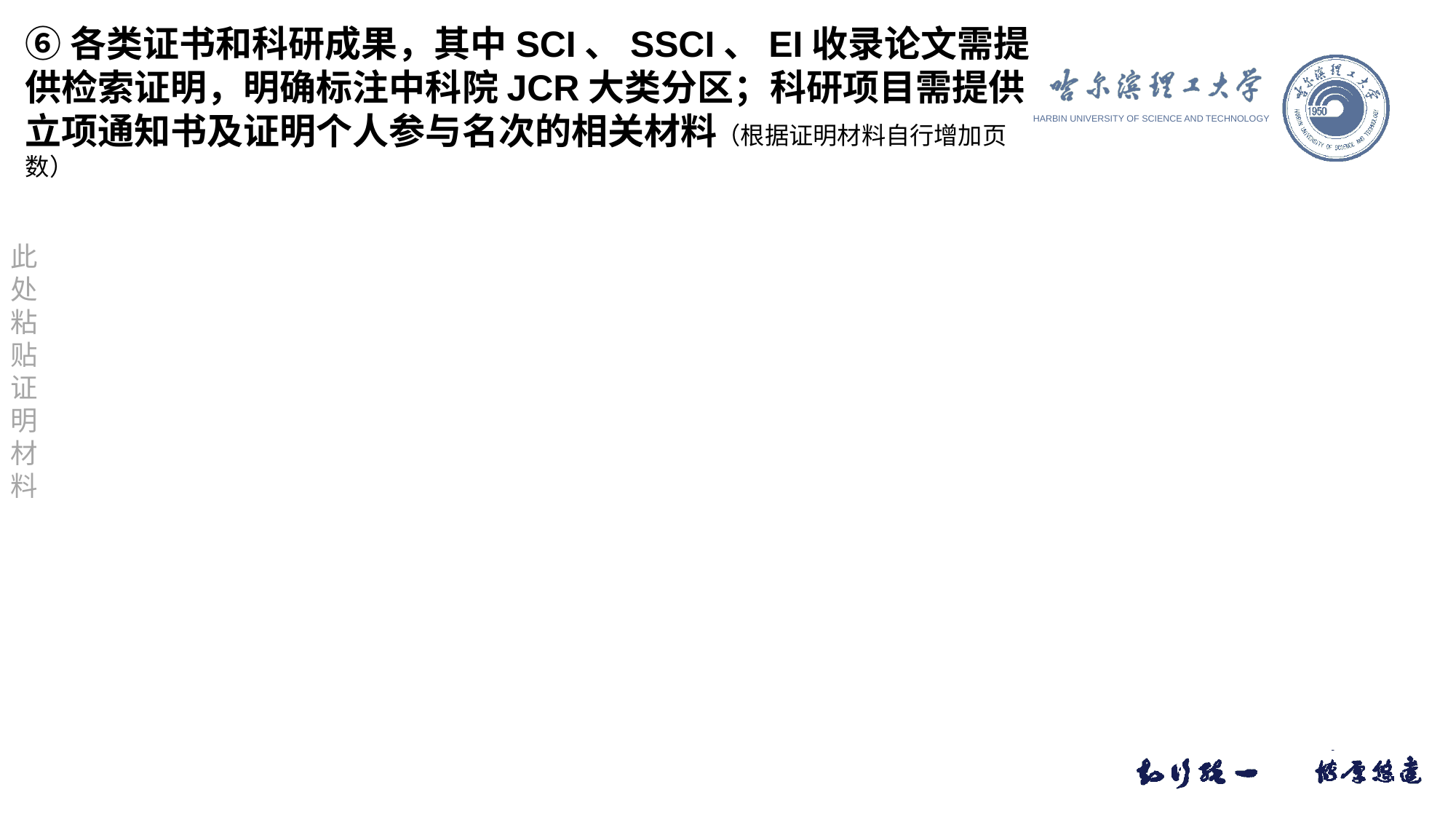

⑥各类证书和科研成果，其中SCI、SSCI、EI收录论文需提供检索证明，明确标注中科院JCR大类分区；科研项目需提供立项通知书及证明个人参与名次的相关材料（根据证明材料自行增加页数）

此
处
粘
贴证明材料